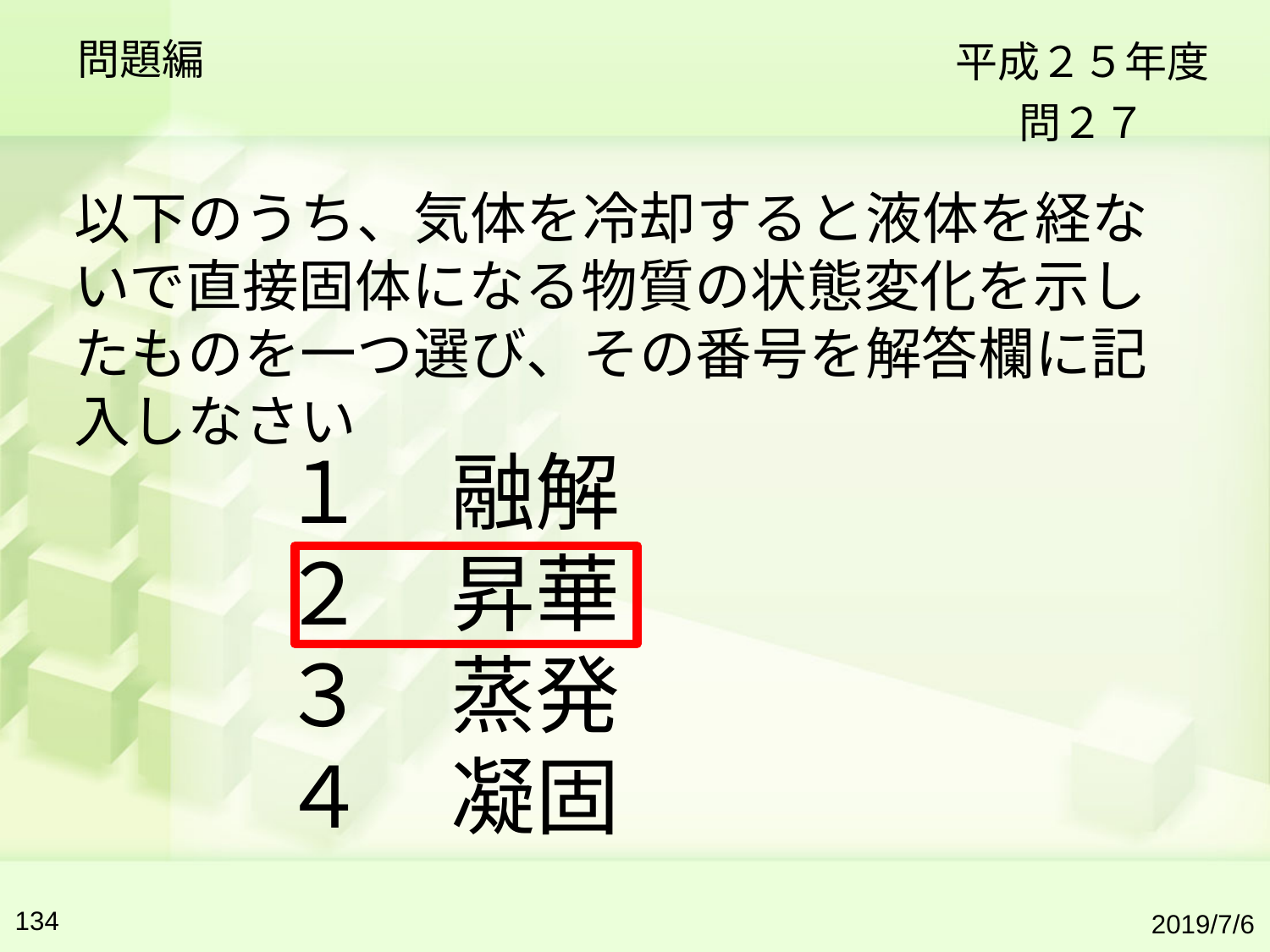

問題編
平成２５年度
問２７
以下のうち、気体を冷却すると液体を経ないで直接固体になる物質の状態変化を示したものを一つ選び、その番号を解答欄に記入しなさい
１　融解
２　昇華
３　蒸発
４　凝固

134
2019/7/6